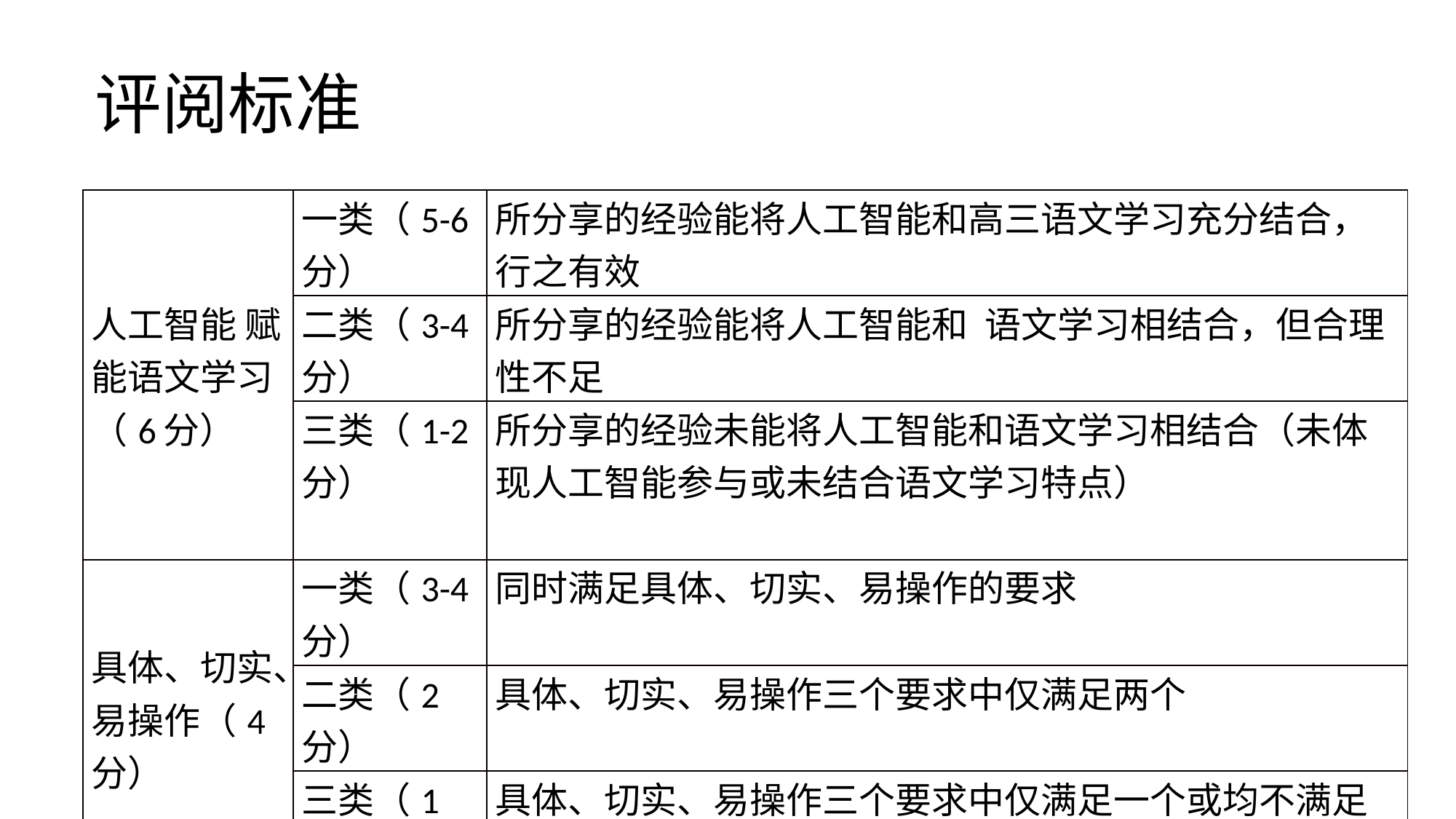

# 评阅标准
| 人工智能 赋能语文学习（6分） | 一类（5-6分） | 所分享的经验能将人工智能和高三语文学习充分结合，行之有效 |
| --- | --- | --- |
|  | 二类（3-4分） | 所分享的经验能将人工智能和 语文学习相结合，但合理性不足 |
|  | 三类（1-2分） | 所分享的经验未能将人工智能和语文学习相结合（未体现人工智能参与或未结合语文学习特点） |
| 具体、切实、易操作（4分） | 一类（3-4分） | 同时满足具体、切实、易操作的要求 |
|  | 二类（2分） | 具体、切实、易操作三个要求中仅满足两个 |
|  | 三类（1分） | 具体、切实、易操作三个要求中仅满足一个或均不满足 |